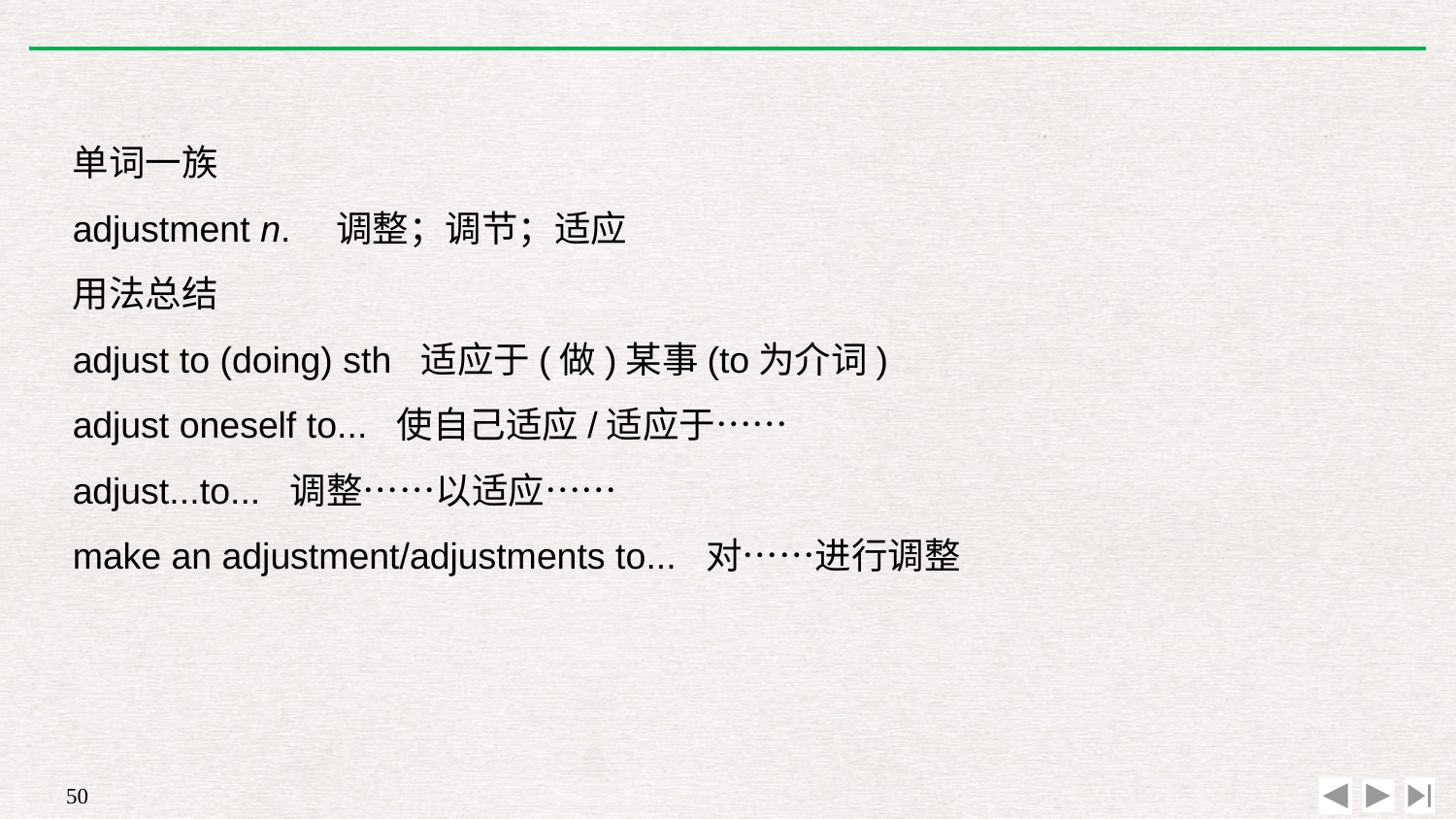

单词一族
adjustment n.　调整；调节；适应
用法总结
adjust to (doing) sth  适应于(做)某事(to为介词)
adjust oneself to...  使自己适应/适应于……
adjust...to...  调整……以适应……
make an adjustment/adjustments to...  对……进行调整